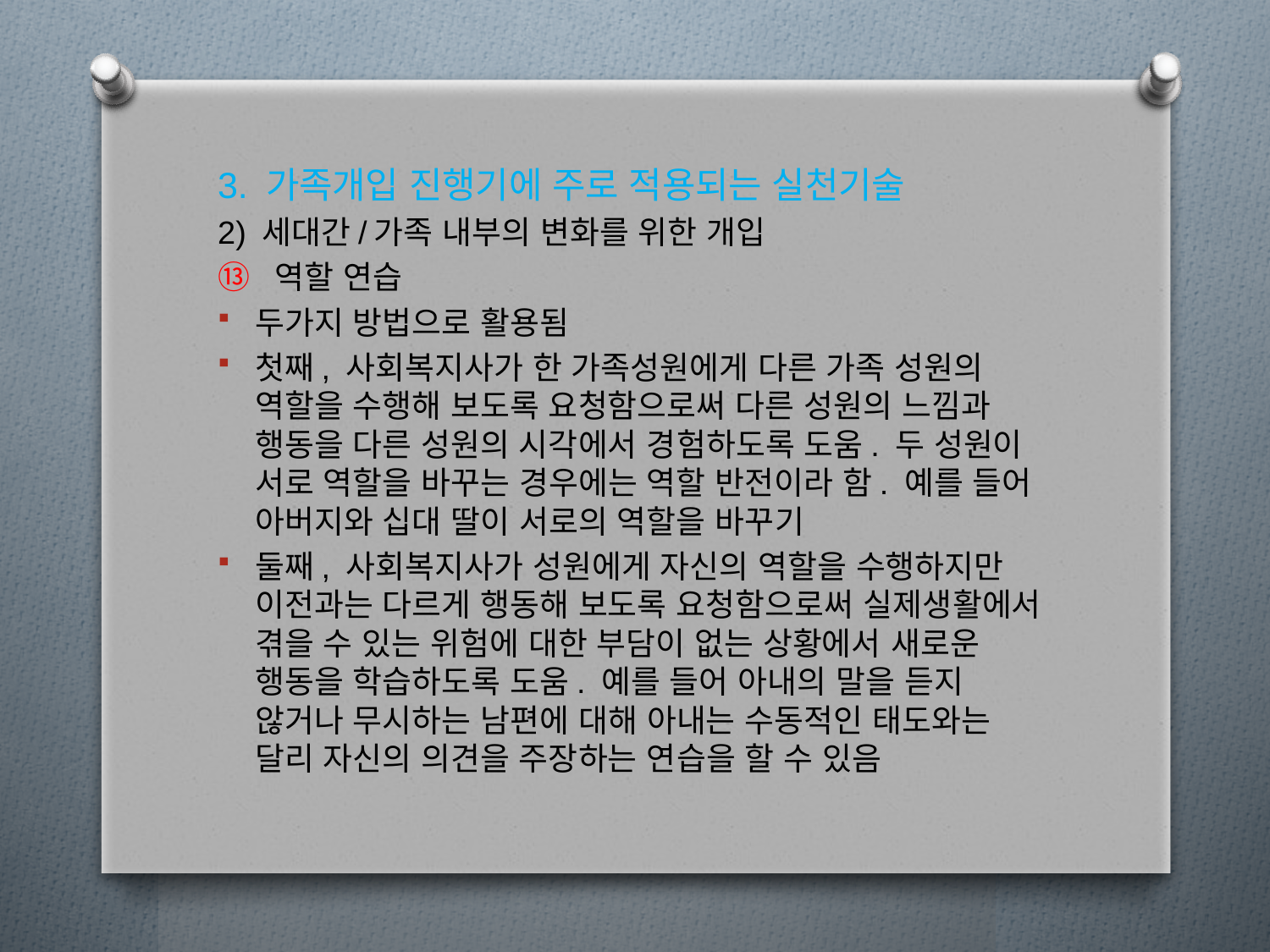

3. 가족개입 진행기에 주로 적용되는 실천기술
2) 세대간/가족 내부의 변화를 위한 개입
⑬  역할 연습
두가지 방법으로 활용됨
첫째, 사회복지사가 한 가족성원에게 다른 가족 성원의 역할을 수행해 보도록 요청함으로써 다른 성원의 느낌과 행동을 다른 성원의 시각에서 경험하도록 도움. 두 성원이 서로 역할을 바꾸는 경우에는 역할 반전이라 함. 예를 들어 아버지와 십대 딸이 서로의 역할을 바꾸기
둘째, 사회복지사가 성원에게 자신의 역할을 수행하지만 이전과는 다르게 행동해 보도록 요청함으로써 실제생활에서 겪을 수 있는 위험에 대한 부담이 없는 상황에서 새로운 행동을 학습하도록 도움. 예를 들어 아내의 말을 듣지 않거나 무시하는 남편에 대해 아내는 수동적인 태도와는 달리 자신의 의견을 주장하는 연습을 할 수 있음